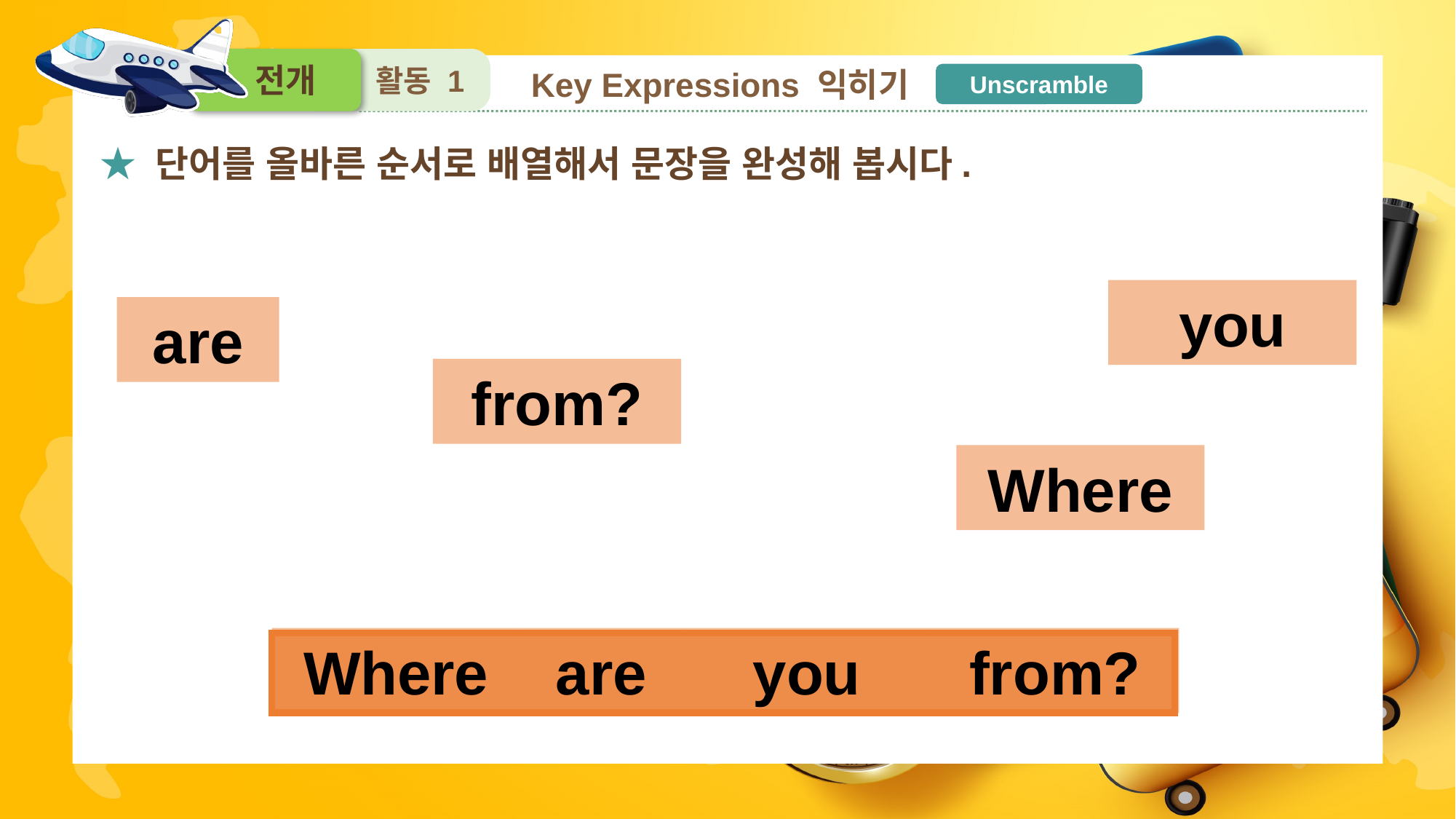

활동 1
Key Expressions 익히기
Unscramble
★ 단어를 올바른 순서로 배열해서 문장을 완성해 봅시다.
you
are
from?
Where
you
from?
Where
are